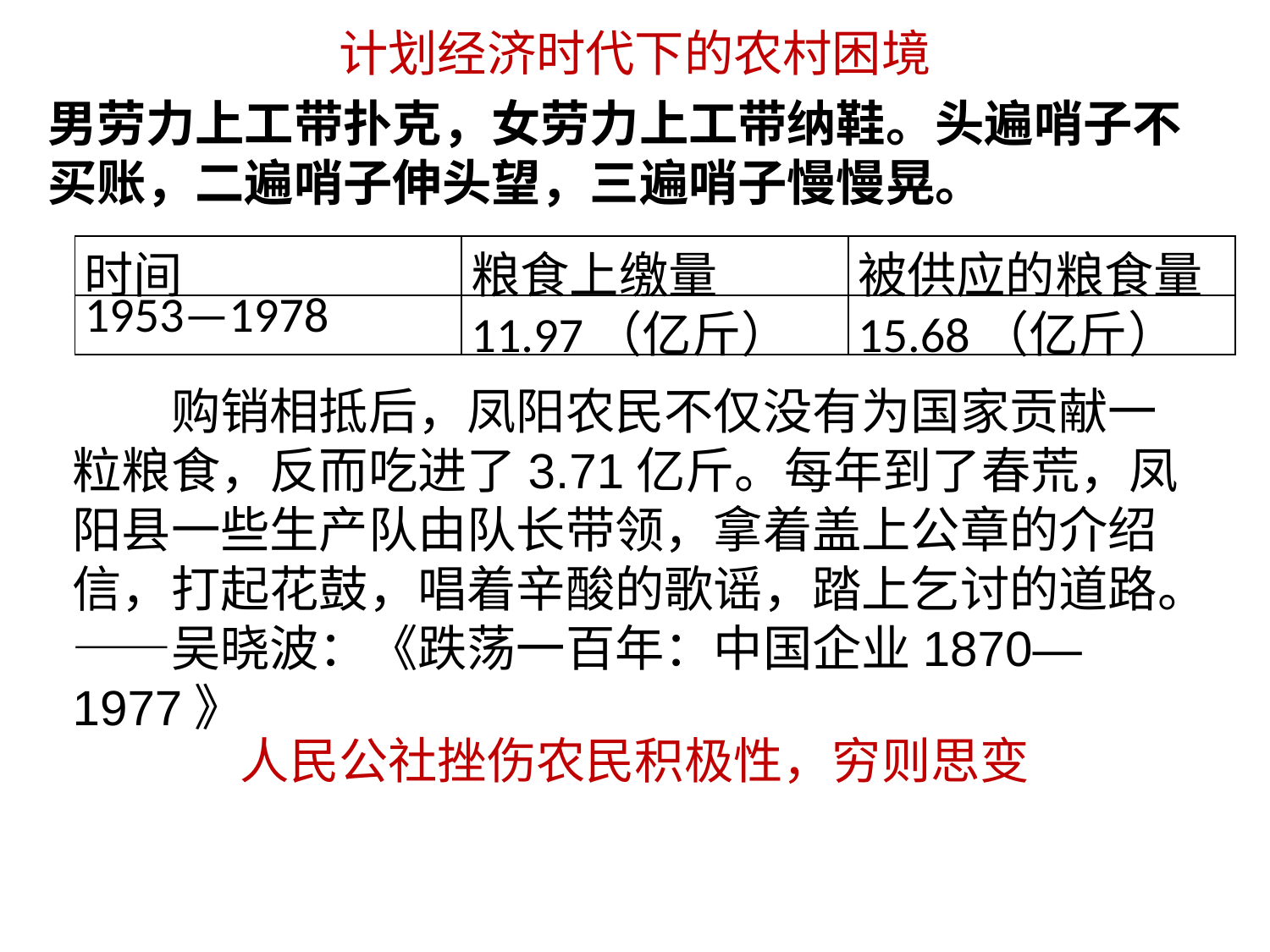

计划经济时代下的农村困境
男劳力上工带扑克，女劳力上工带纳鞋。头遍哨子不买账，二遍哨子伸头望，三遍哨子慢慢晃。
| 时间 | 粮食上缴量 | 被供应的粮食量 |
| --- | --- | --- |
| 1953—1978 | 11.97（亿斤） | 15.68（亿斤） |
　　购销相抵后，凤阳农民不仅没有为国家贡献一粒粮食，反而吃进了3.71亿斤。每年到了春荒，凤阳县一些生产队由队长带领，拿着盖上公章的介绍信，打起花鼓，唱着辛酸的歌谣，踏上乞讨的道路。——吴晓波：《跌荡一百年：中国企业1870—1977》
人民公社挫伤农民积极性，穷则思变